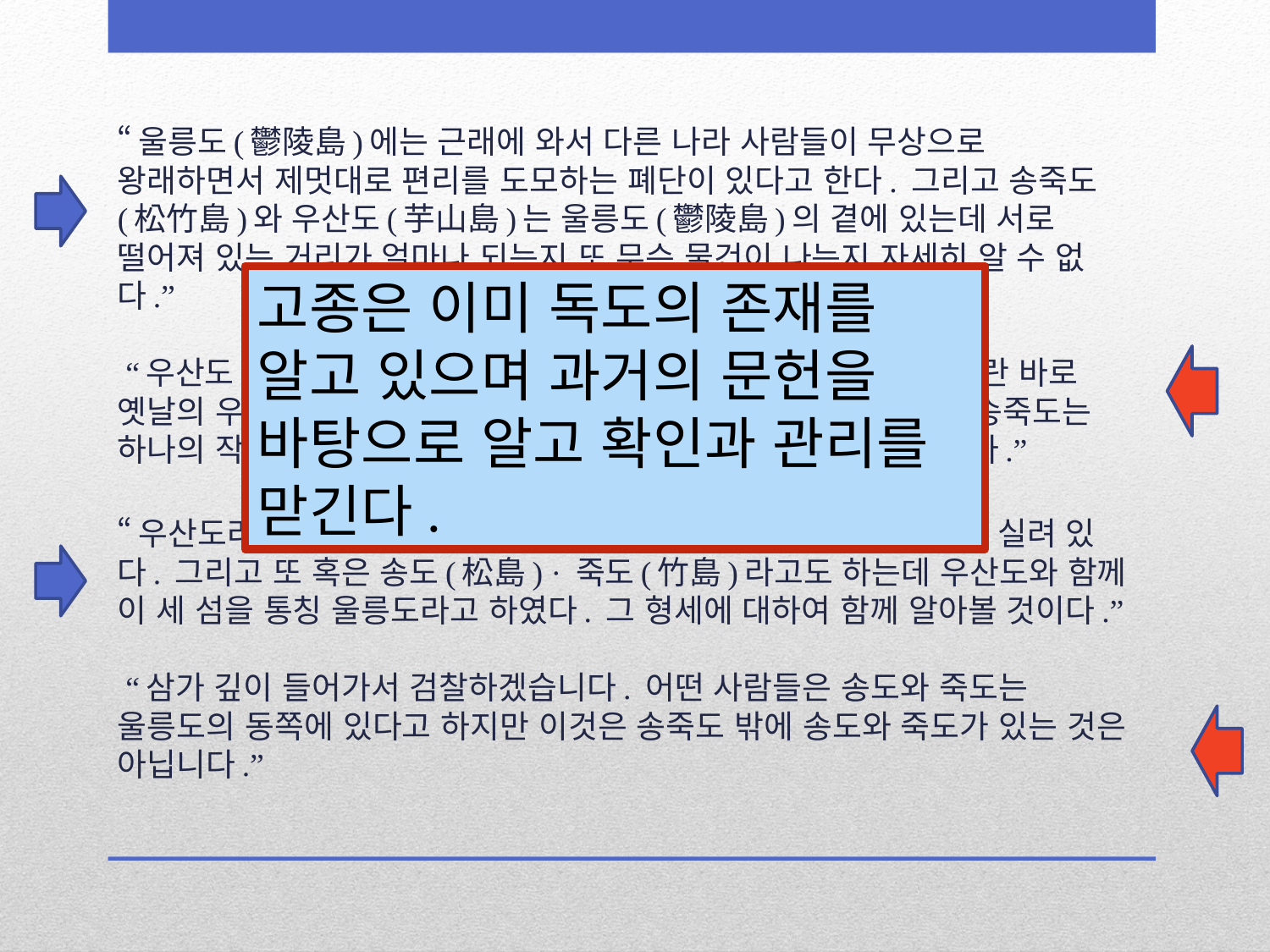

“울릉도(鬱陵島)에는 근래에 와서 다른 나라 사람들이 무상으로 왕래하면서 제멋대로 편리를 도모하는 폐단이 있다고 한다. 그리고 송죽도(松竹島)와 우산도(芋山島)는 울릉도(鬱陵島)의 곁에 있는데 서로 떨어져 있는 거리가 얼마나 되는지 또 무슨 물건이 나는지 자세히 알 수 없다.”
 “우산도(芋山島)는 바로 울릉도(鬱陵島)이며 우산(芋山)이란 바로 옛날의 우산국(芋山國)의 국도(國都, =수도)의 이름입니다. 송죽도는 하나의 작은 섬인데 울릉도와 떨어진 거리는 수십리(里)쯤 됩니다.”
“우산도라고도 하고 송죽도라고도 하는데 다 『동국여지승람』에 실려 있다. 그리고 또 혹은 송도(松島) · 죽도(竹島)라고도 하는데 우산도와 함께 이 세 섬을 통칭 울릉도라고 하였다. 그 형세에 대하여 함께 알아볼 것이다.”
 “삼가 깊이 들어가서 검찰하겠습니다. 어떤 사람들은 송도와 죽도는 울릉도의 동쪽에 있다고 하지만 이것은 송죽도 밖에 송도와 죽도가 있는 것은 아닙니다.”

고종은 이미 독도의 존재를 알고 있으며 과거의 문헌을 바탕으로 알고 확인과 관리를 맏긴다.